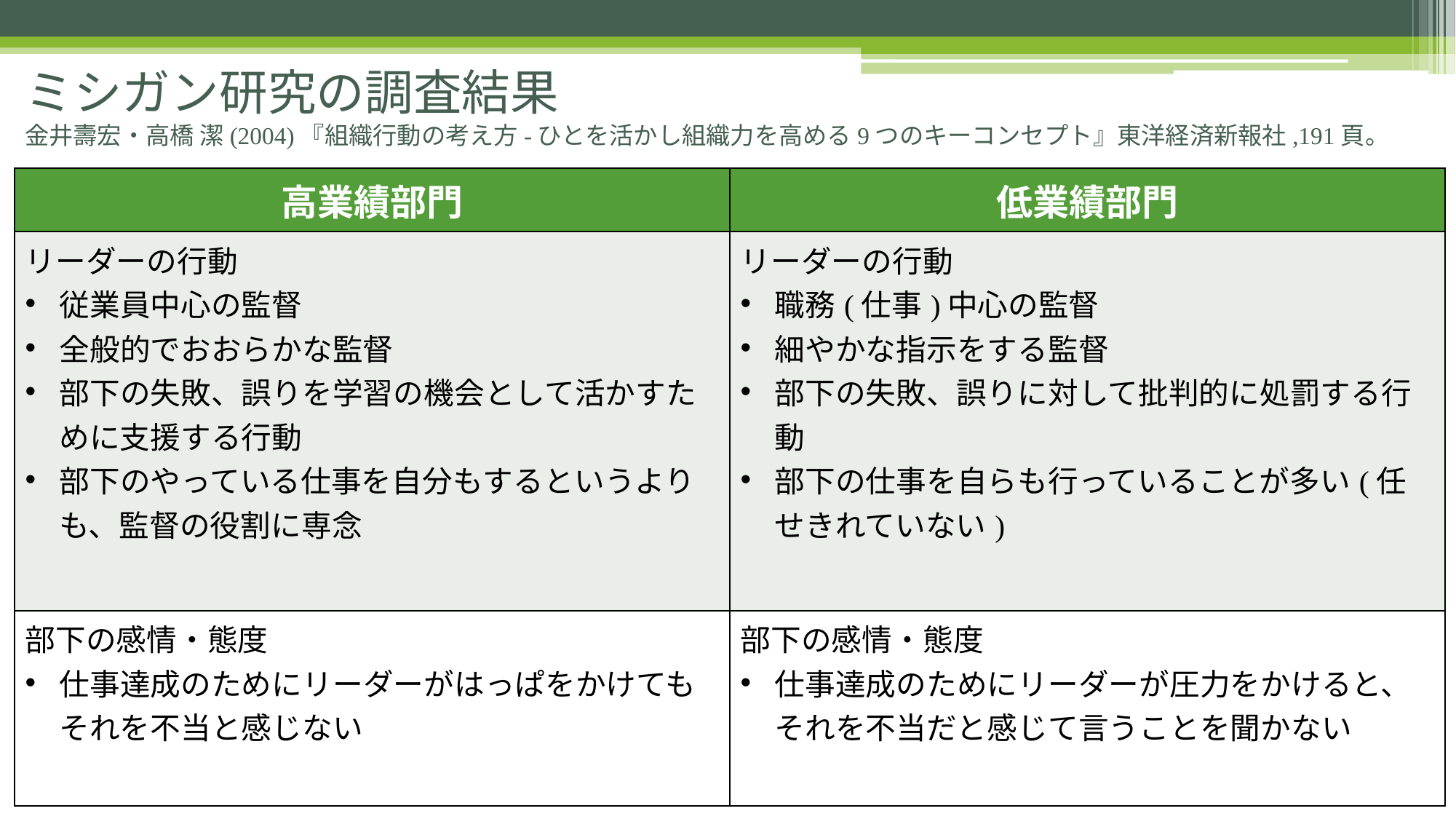

# ミシガン研究の調査結果 金井壽宏・高橋 潔(2004)『組織行動の考え方-ひとを活かし組織力を高める9つのキーコンセプト』東洋経済新報社,191頁。
| 高業績部門 | 低業績部門 |
| --- | --- |
| リーダーの行動 従業員中心の監督 全般的でおおらかな監督 部下の失敗、誤りを学習の機会として活かすために支援する行動 部下のやっている仕事を自分もするというよりも、監督の役割に専念 | リーダーの行動 職務(仕事)中心の監督 細やかな指示をする監督 部下の失敗、誤りに対して批判的に処罰する行動 部下の仕事を自らも行っていることが多い(任せきれていない) |
| 部下の感情・態度 仕事達成のためにリーダーがはっぱをかけてもそれを不当と感じない | 部下の感情・態度 仕事達成のためにリーダーが圧力をかけると、それを不当だと感じて言うことを聞かない |